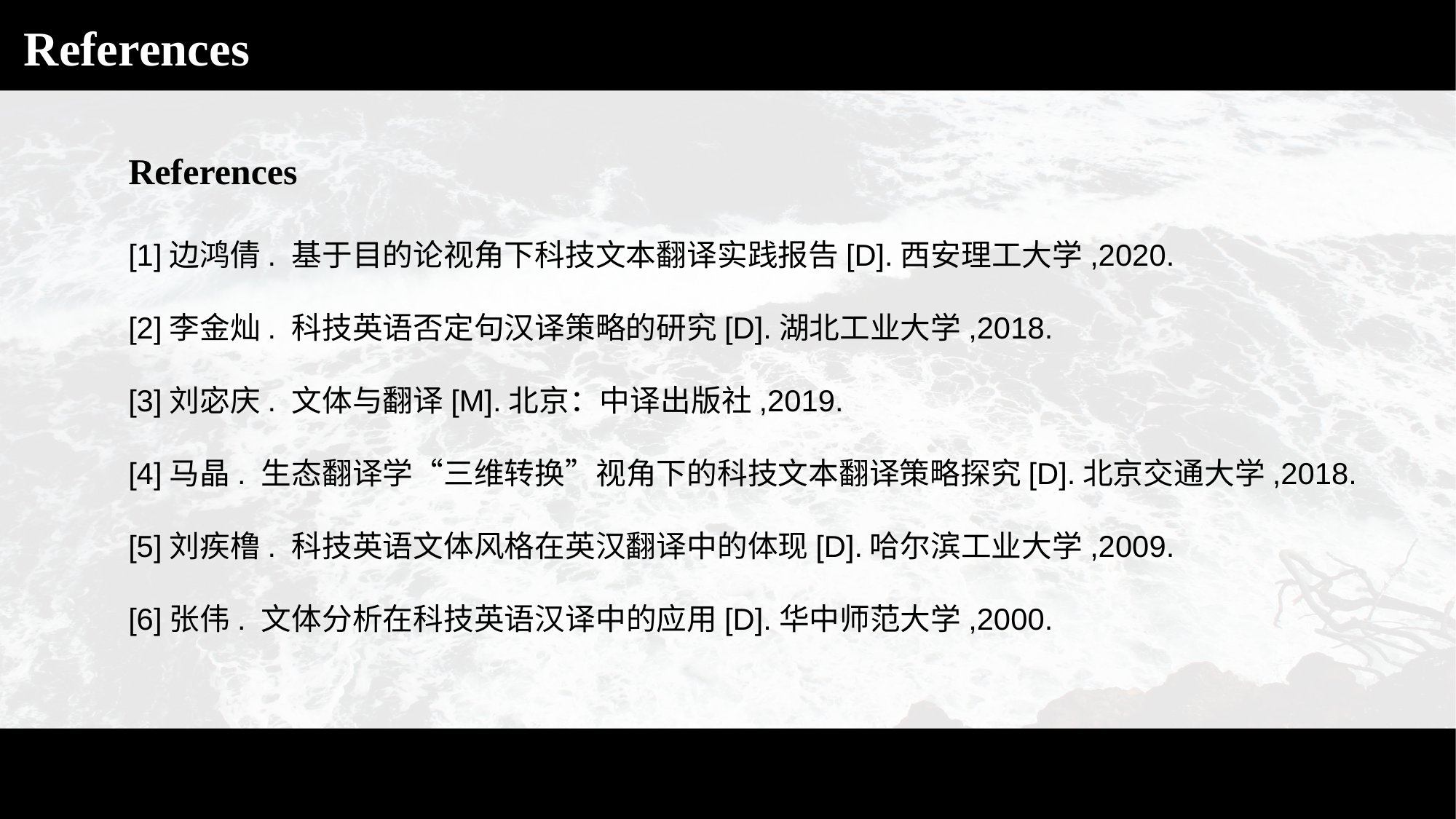

References

References

[1]边鸿倩. 基于目的论视角下科技文本翻译实践报告[D].西安理工大学,2020.

[2]李金灿. 科技英语否定句汉译策略的研究[D].湖北工业大学,2018.

[3]刘宓庆. 文体与翻译[M].北京：中译出版社,2019.

[4]马晶. 生态翻译学“三维转换”视角下的科技文本翻译策略探究[D].北京交通大学,2018.

[5]刘疾橹. 科技英语文体风格在英汉翻译中的体现[D].哈尔滨工业大学,2009.

[6]张伟. 文体分析在科技英语汉译中的应用[D].华中师范大学,2000.